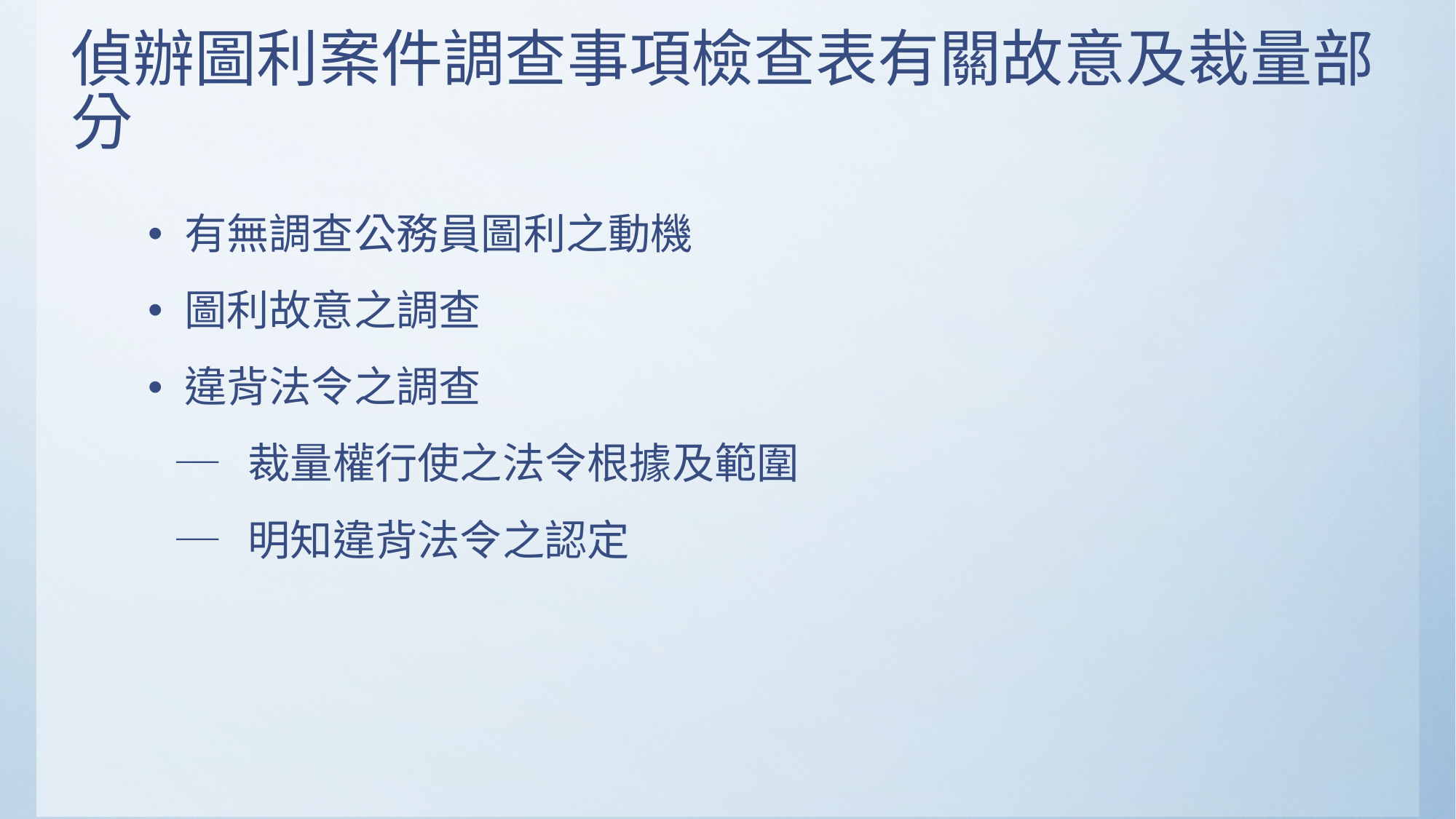

有無調查公務員圖利之動機
圖利故意之調查
違背法令之調查
   ─  裁量權行使之法令根據及範圍
   ─  明知違背法令之認定

偵辦圖利案件調查事項檢查表有關故意及裁量部分